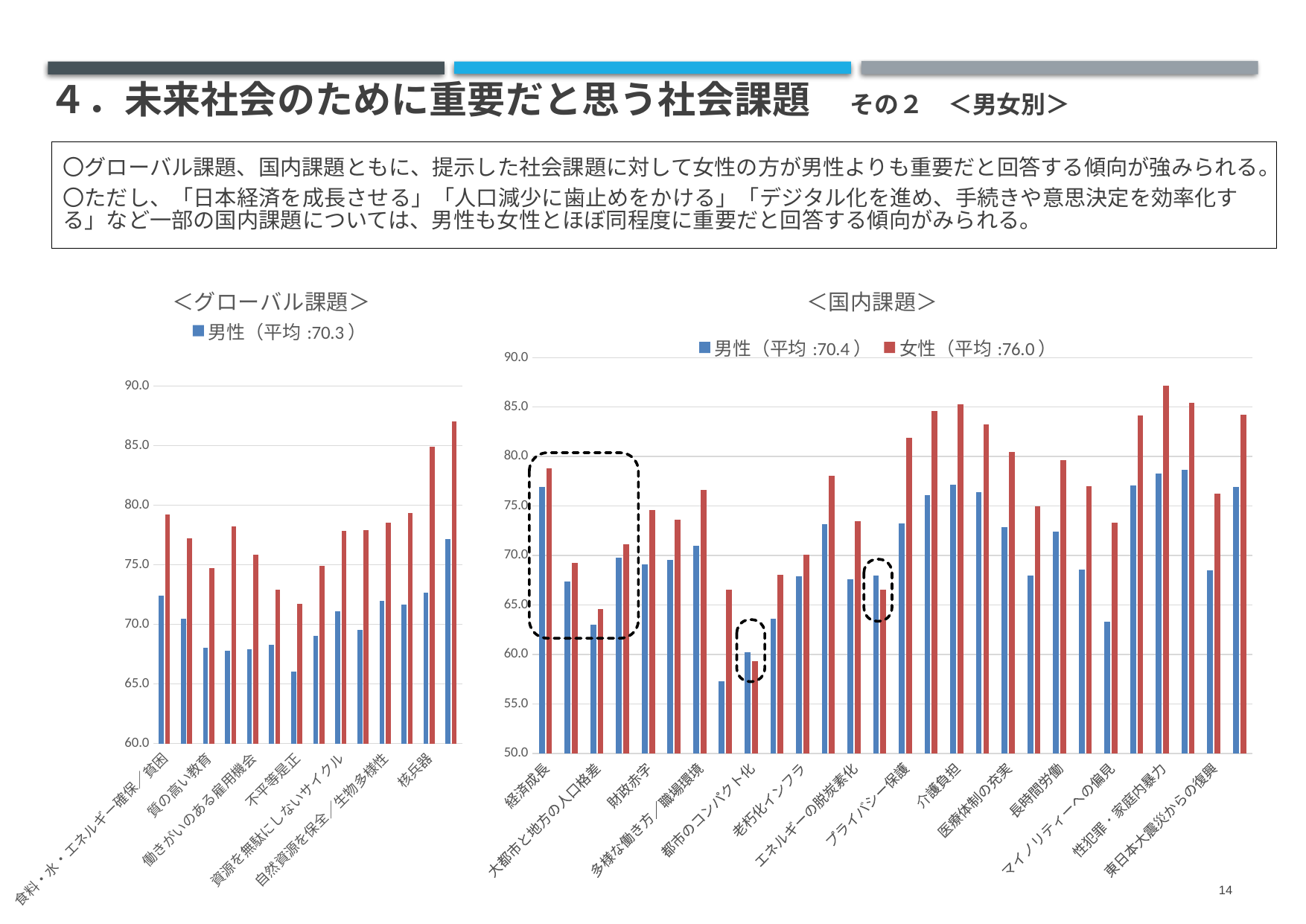

# ４．未来社会のために重要だと思う社会課題　その２　＜男女別＞
〇グローバル課題、国内課題ともに、提示した社会課題に対して女性の方が男性よりも重要だと回答する傾向が強みられる。
〇ただし、「日本経済を成長させる」「人口減少に歯止めをかける」「デジタル化を進め、手続きや意思決定を効率化する」など一部の国内課題については、男性も女性とほぼ同程度に重要だと回答する傾向がみられる。

### Chart: ＜グローバル課題＞

| Category | 男性（平均:70.3） | 女性（平均:77.9） |
|---|---|---|
| 食料・水・エネルギー確保／貧困 | 72.43260590500643 | 79.22877511341542 |
| 疾病による死亡 | 70.47496790757381 | 77.23590408295527 |
| 質の高い教育 | 68.05198973042361 | 74.70836033700584 |
| 男女平等 | 67.79525032092427 | 78.22423849643552 |
| 働きがいのある雇用機会 | 67.90757381258024 | 75.8749189889825 |
| インフラ整備 | 68.27663671373556 | 72.94232015554115 |
| 不平等是正 | 66.04621309370988 | 71.74335709656513 |
| 人間らしく住めるまち | 69.04685494223362 | 74.91898898250162 |
| 資源を無駄にしないサイクル | 71.06867779204109 | 77.8353856124433 |
| 温室効果ガス | 69.52824133504492 | 77.93259883344135 |
| 自然資源を保全／生物多様性 | 71.98331193838254 | 78.56448476992871 |
| 法の支配 | 71.64634146341464 | 79.32598833441348 |
| 核兵器 | 72.68934531450577 | 84.91574854180169 |
| 戦争・テロ | 77.18228498074456 | 87.02203499675957 |

### Chart: ＜国内課題＞

| Category | 男性（平均:70.4） | 女性（平均:76.0） |
|---|---|---|
| 経済成長 | 76.95763799743261 | 78.82372002592354 |
| 所得・資産の格差 | 67.34595635430038 | 69.24821775761504 |
| 大都市と地方の人口格差 | 62.997432605905004 | 64.63058976020739 |
| 人口減少 | 69.801026957638 | 71.1600777705768 |
| 財政赤字 | 69.11103979460847 | 74.61114711600777 |
| 学び方の多様化 | 69.59242618741976 | 73.59040829552819 |
| 多様な働き方／職場環境 | 71.00449293966624 | 76.60401814646792 |
| 婚姻制度の選択肢 | 57.3170731707317 | 66.59105638366817 |
| 都市のコンパクト化 | 60.23748395378691 | 59.300064808814 |
| ユニバーサルサービス | 63.59114249037227 | 68.03305249513934 |
| 老朽化インフラ | 67.93966623876764 | 70.10693454309786 |
| 自然・景観の保全 | 73.20282413350449 | 78.0298120544394 |
| エネルギーの脱炭素化 | 67.57060333761233 | 73.50939727802981 |
| デジタルによる効率化 | 68.0038510911425 | 66.55865197666881 |
| プライバシー保護 | 73.21887034659821 | 81.91834089436163 |
| 老後の生活不安 | 76.07509627727856 | 84.60790667530785 |
| 介護負担 | 77.15019255455712 | 85.28839922229423 |
| 育児環境 | 76.37997432605906 | 83.23071937783538 |
| 医療体制の充実 | 72.84980744544288 | 80.44394037589112 |
| 孤立・孤独 | 67.98780487804878 | 74.98379779650031 |
| 長時間労働 | 72.41655969191271 | 79.66623460790667 |
| 男女の固定的役割分担 | 68.61360718870347 | 76.97666882696046 |
| マイノリティーへの偏見 | 63.302310654685485 | 73.33117303953338 |
| 凶悪犯罪 | 77.05391527599487 | 84.18664938431627 |
| 性犯罪・家庭内暴力 | 78.27342747111682 | 87.15165262475696 |
| 不正・汚職・不祥事 | 78.65853658536585 | 85.43421905379131 |
| 東日本大震災からの復興 | 68.51732991014121 | 76.26377187297473 |
| 食料・資源・エネルギーの安定供給 | 76.92554557124518 | 84.21905379131562 |
14